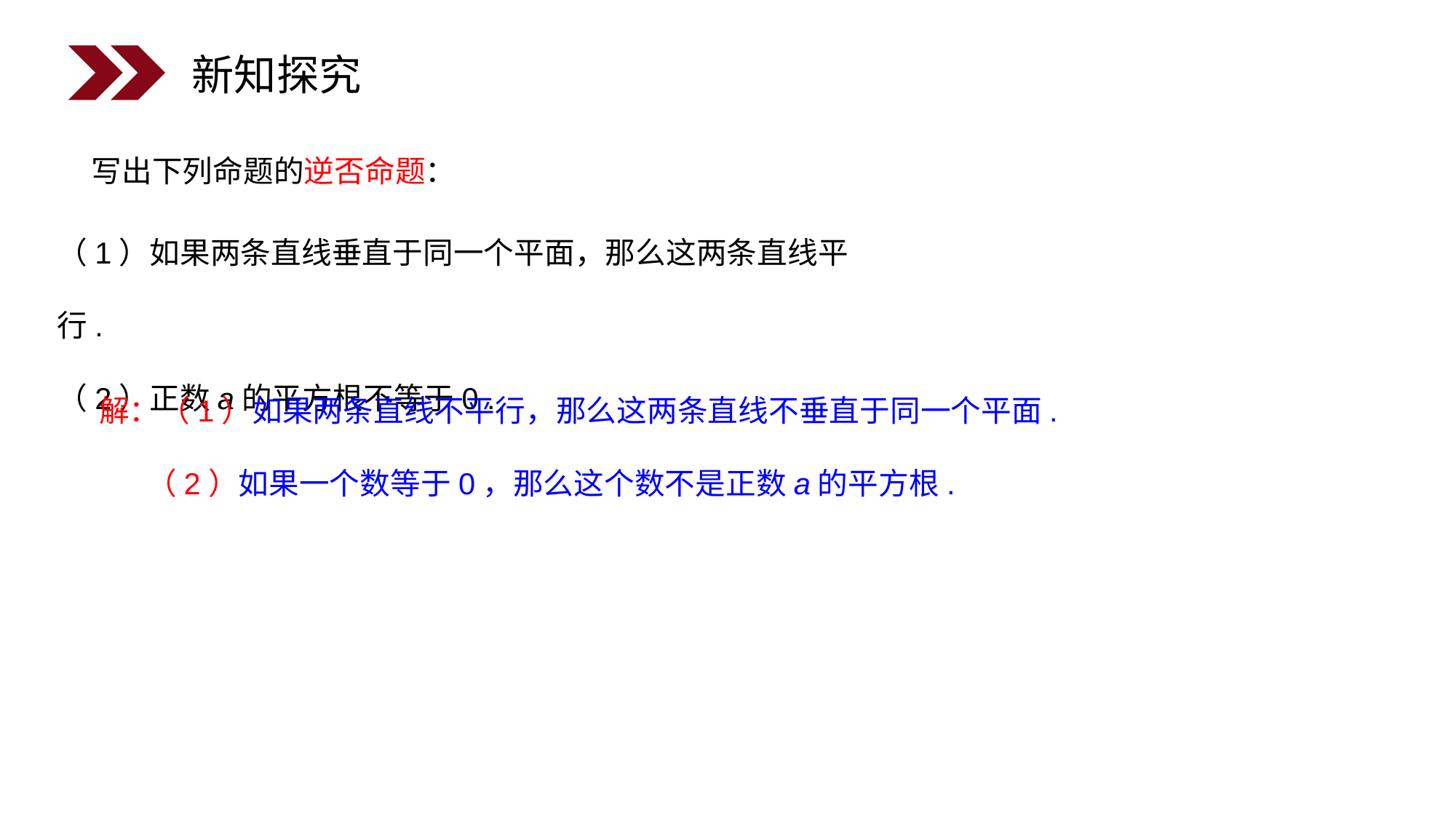

新知探究
写出下列命题的逆否命题：
（1）如果两条直线垂直于同一个平面，那么这两条直线平行.
（2）正数a的平方根不等于0 .
 解：（1）如果两条直线不平行，那么这两条直线不垂直于同一个平面.
        （2）如果一个数等于0，那么这个数不是正数a的平方根.